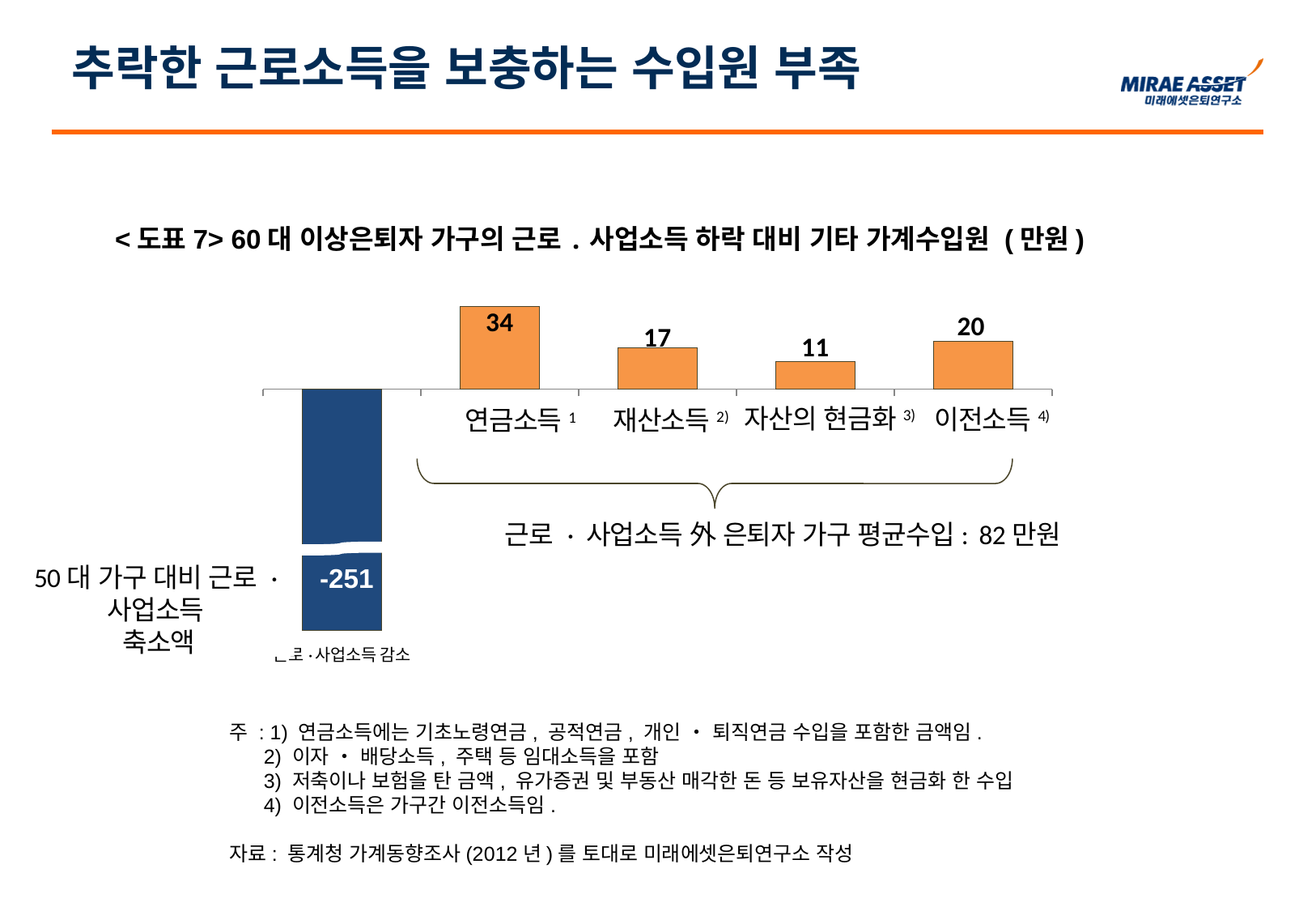

추락한 근로소득을 보충하는 수입원 부족

<도표7> 60대 이상은퇴자 가구의 근로 ․ 사업소득 하락 대비 기타 가계수입원 (만원)

### Chart

| Category |  |
|---|---|
| 근로·사업소득 감소 | -100.0 |
| 연금소득 | 34.20413700363734 |
| 재산소득 | 17.03768249624689 |
| 자산의 현금화 | 11.39576959647781 |
| 가구간 이전 | 19.661882017201975 |
재산소득2)

자산의 현금화3)

이전소득4)
연금소득1)
근로 · 사업소득 外 은퇴자 가구 평균수입:  82만원

-251
50대 가구 대비 근로 · 사업소득
 축소액

주 : 1) 연금소득에는 기초노령연금, 공적연금, 개인 ‧ 퇴직연금 수입을 포함한 금액임.
      2) 이자 ‧ 배당소득, 주택 등 임대소득을 포함
      3) 저축이나 보험을 탄 금액, 유가증권 및 부동산 매각한 돈 등 보유자산을 현금화 한 수입
      4) 이전소득은 가구간 이전소득임.

자료: 통계청 가계동향조사(2012년)를 토대로 미래에셋은퇴연구소 작성